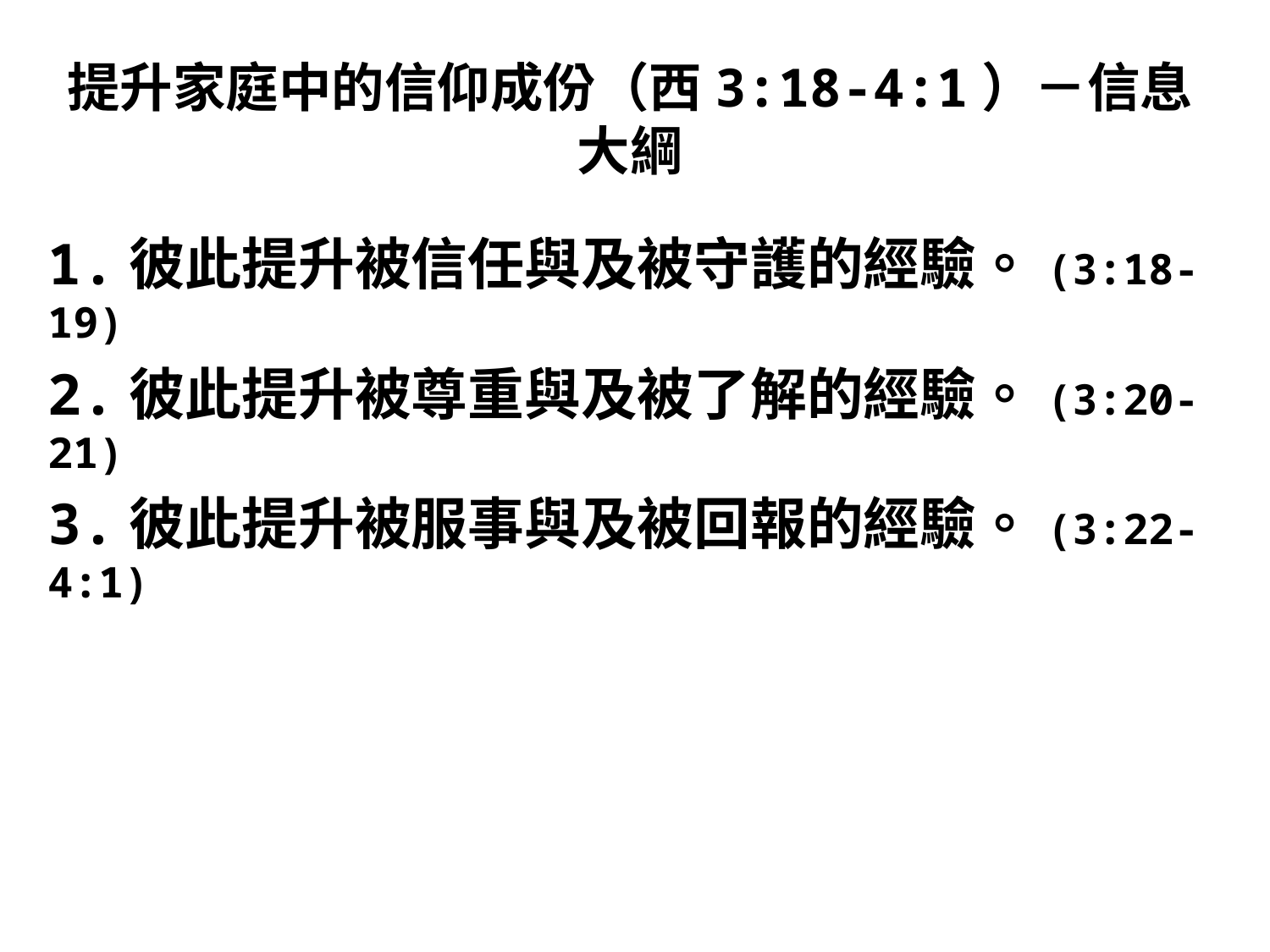

# 提升家庭中的信仰成份（西3:18-4:1）－信息大綱
1.彼此提升被信任與及被守護的經驗。(3:18-19)
2.彼此提升被尊重與及被了解的經驗。(3:20-21)
3.彼此提升被服事與及被回報的經驗。(3:22-4:1)